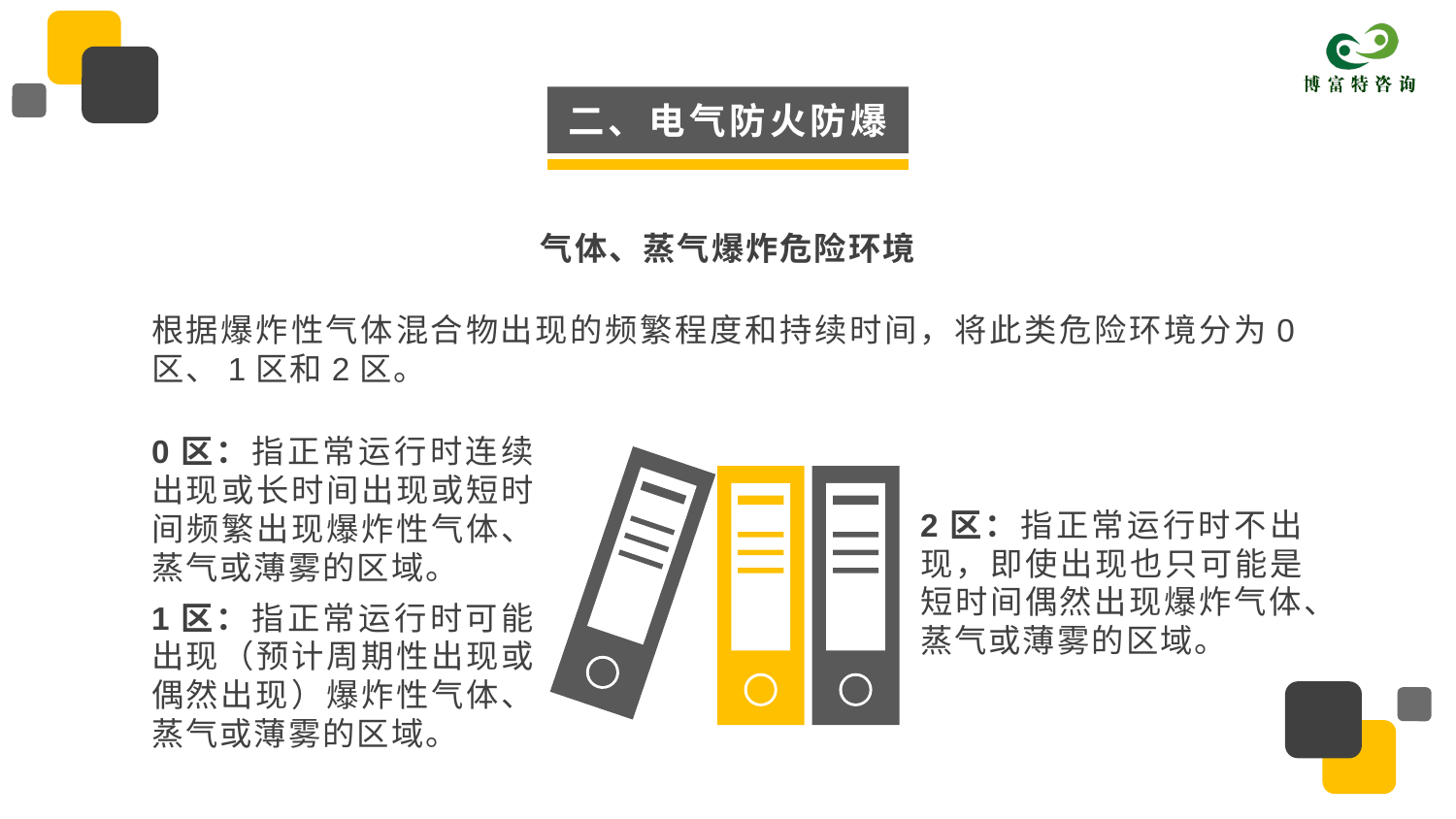

二、电气防火防爆
气体、蒸气爆炸危险环境
根据爆炸性气体混合物出现的频繁程度和持续时间，将此类危险环境分为0区、1区和2区。
0区：指正常运行时连续出现或长时间出现或短时间频繁出现爆炸性气体、蒸气或薄雾的区域。

2区：指正常运行时不出现，即使出现也只可能是短时间偶然出现爆炸气体、蒸气或薄雾的区域。
1区：指正常运行时可能出现（预计周期性出现或偶然出现）爆炸性气体、蒸气或薄雾的区域。